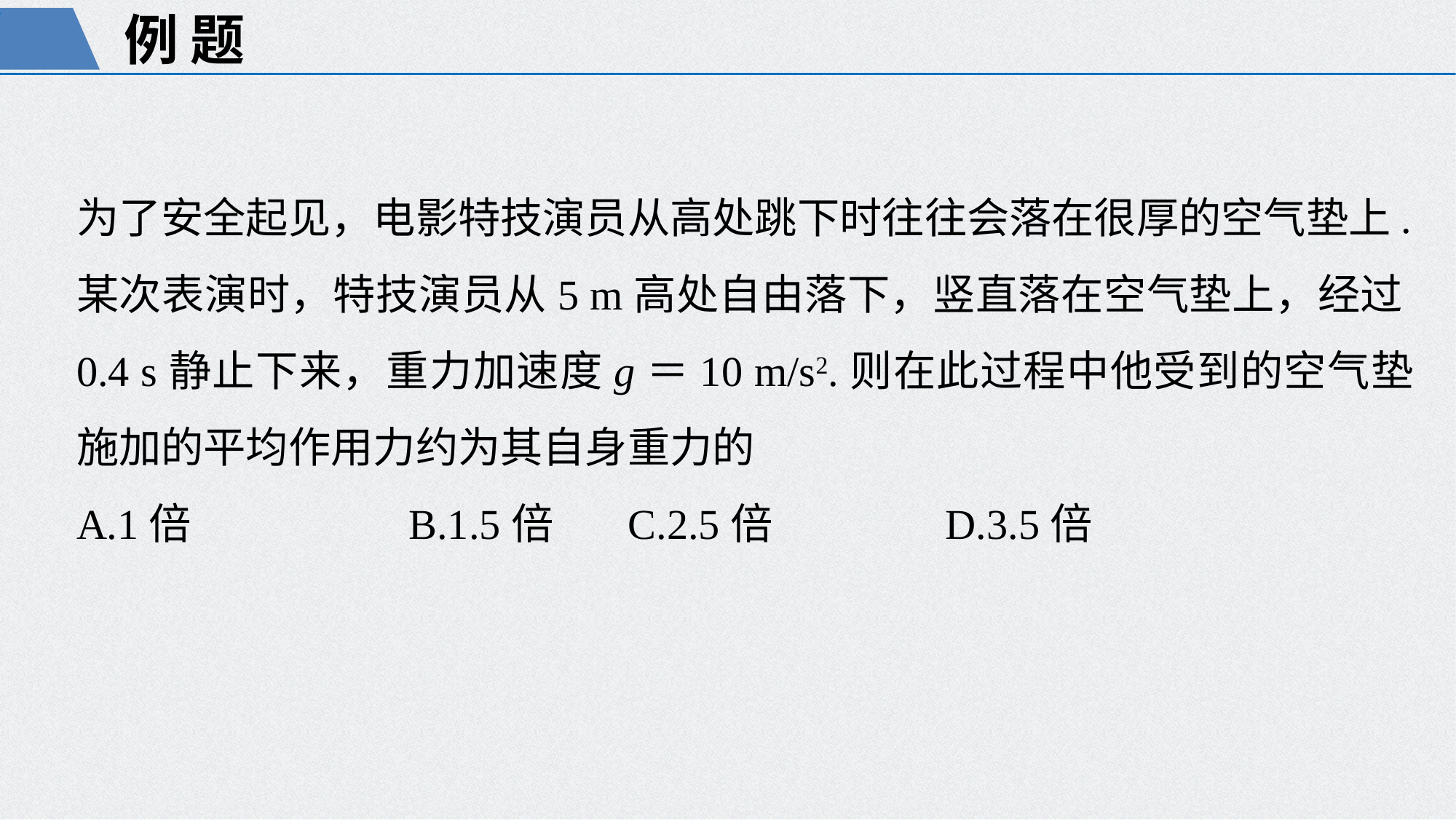

例 题

为了安全起见，电影特技演员从高处跳下时往往会落在很厚的空气垫上.某次表演时，特技演员从5 m高处自由落下，竖直落在空气垫上，经过0.4 s静止下来，重力加速度g＝10 m/s2.则在此过程中他受到的空气垫施加的平均作用力约为其自身重力的
A.1倍  	           B.1.5倍                 C.2.5倍  	          D.3.5倍